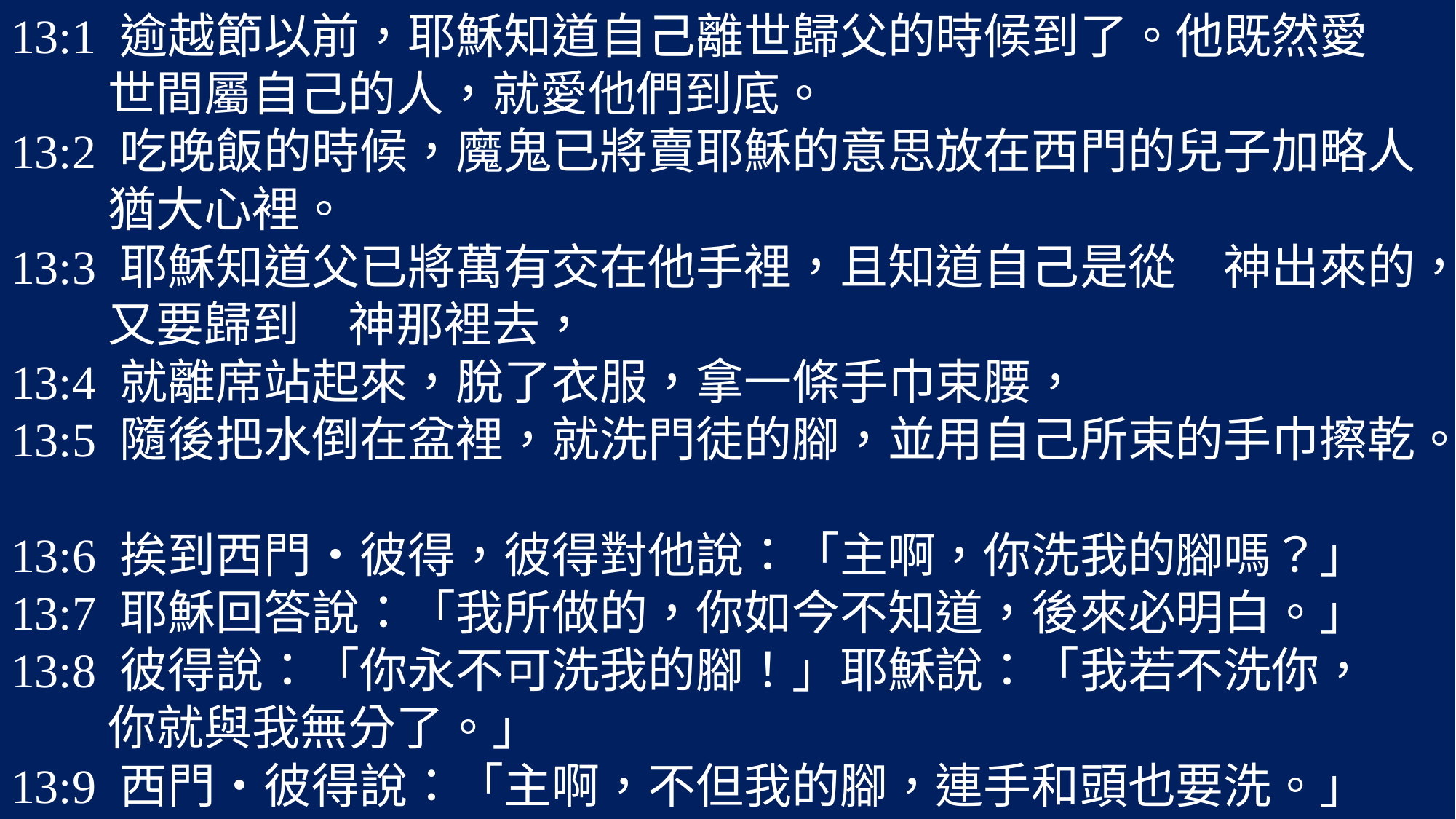

13:1 逾越節以前，耶穌知道自己離世歸父的時候到了。他既然愛
        世間屬自己的人，就愛他們到底。
13:2 吃晚飯的時候，魔鬼已將賣耶穌的意思放在西門的兒子加略人
        猶大心裡。
13:3 耶穌知道父已將萬有交在他手裡，且知道自己是從　神出來的，
        又要歸到　神那裡去，
13:4 就離席站起來，脫了衣服，拿一條手巾束腰，
13:5 隨後把水倒在盆裡，就洗門徒的腳，並用自己所束的手巾擦乾。
13:6 挨到西門•彼得，彼得對他說：「主啊，你洗我的腳嗎？」
13:7 耶穌回答說：「我所做的，你如今不知道，後來必明白。」
13:8 彼得說：「你永不可洗我的腳！」耶穌說：「我若不洗你，
        你就與我無分了。」
13:9 西門•彼得說：「主啊，不但我的腳，連手和頭也要洗。」